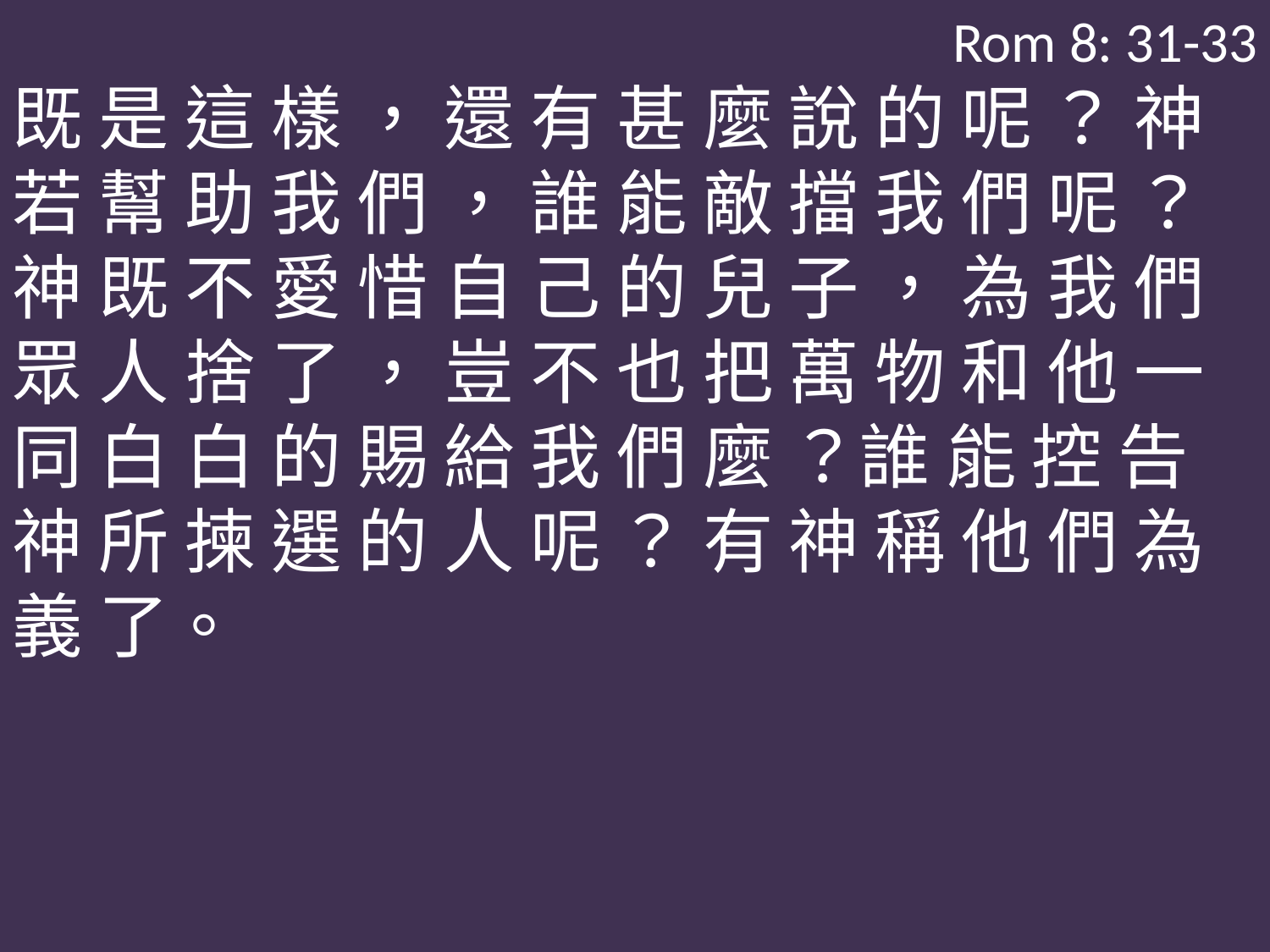

Rom 8: 31-33
既 是 這 樣 ， 還 有 甚 麼 說 的 呢 ？ 神 若 幫 助 我 們 ， 誰 能 敵 擋 我 們 呢 ？神 既 不 愛 惜 自 己 的 兒 子 ， 為 我 們 眾 人 捨 了 ， 豈 不 也 把 萬 物 和 他 一 同 白 白 的 賜 給 我 們 麼 ？誰 能 控 告 神 所 揀 選 的 人 呢 ？ 有 神 稱 他 們 為 義 了。